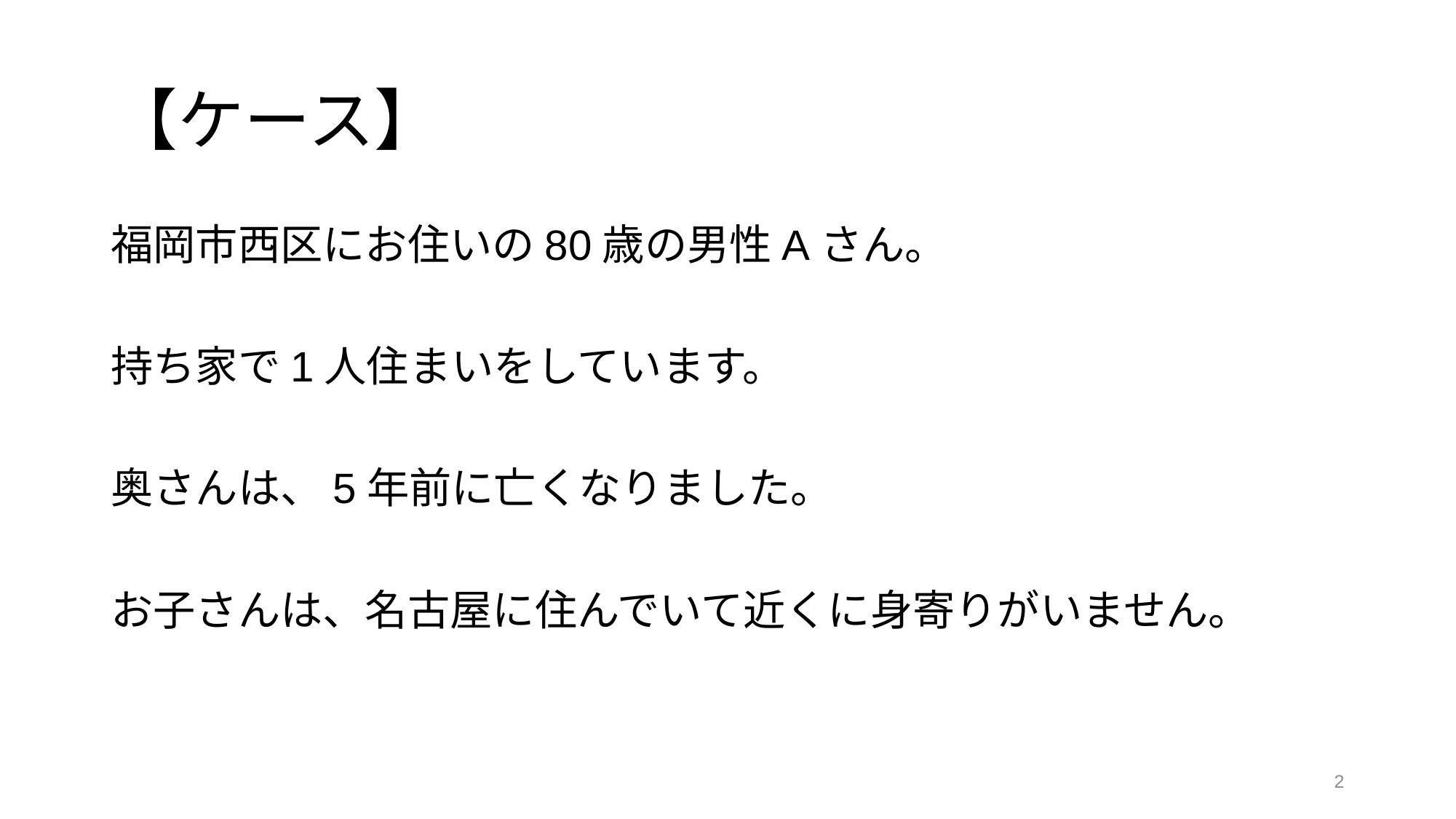

# 【ケース】
福岡市西区にお住いの80歳の男性Aさん。

持ち家で1人住まいをしています。

奥さんは、5年前に亡くなりました。

お子さんは、名古屋に住んでいて近くに身寄りがいません。

2